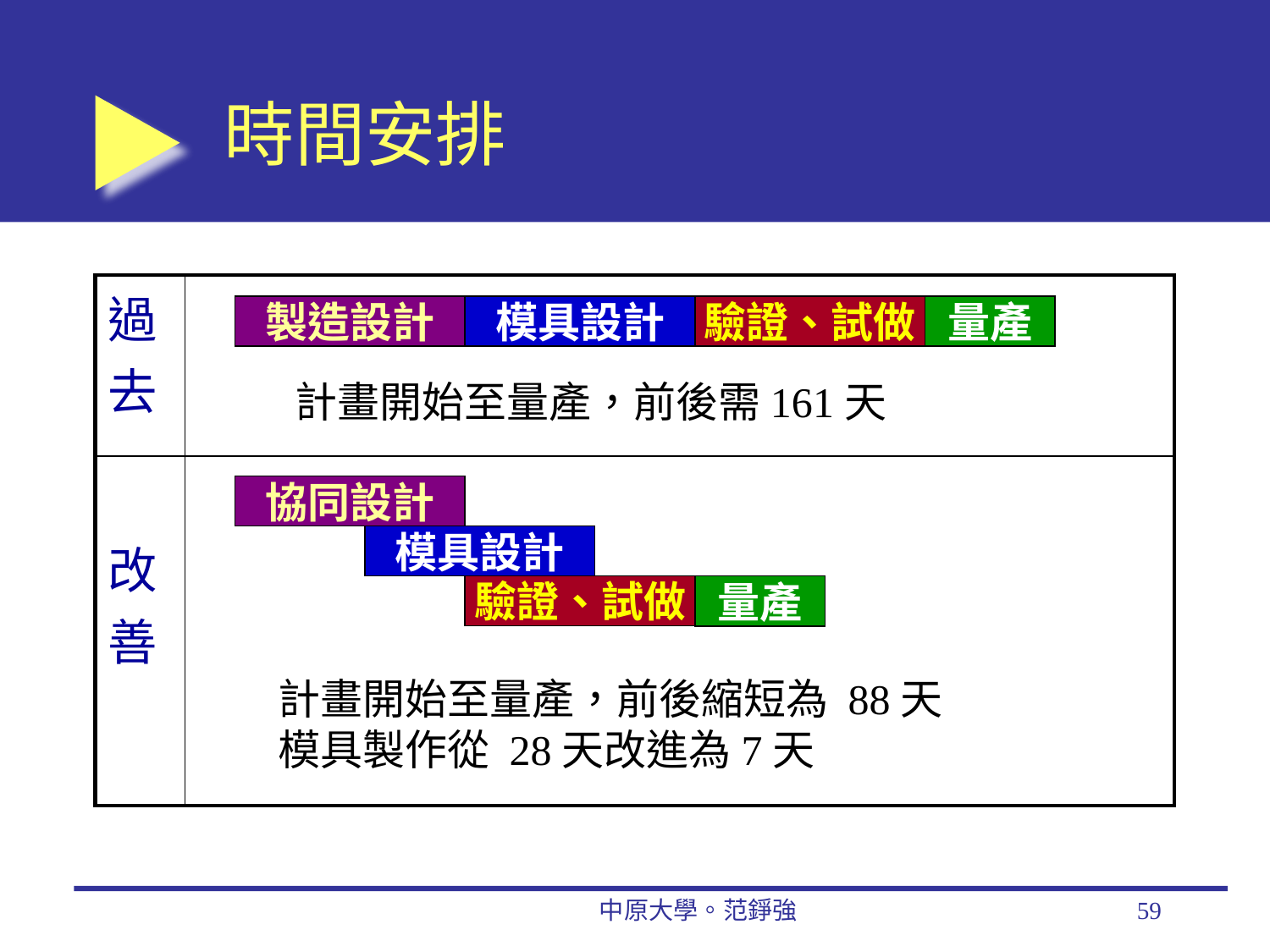

# 時間安排
| 過去 |  |
| --- | --- |
| 改善 |  |
製造設計
模具設計
驗證、試做
量產
計畫開始至量產，前後需161天
協同設計
模具設計
驗證、試做
量產
計畫開始至量產，前後縮短為 88天
模具製作從 28天改進為7天
中原大學。范錚強
59